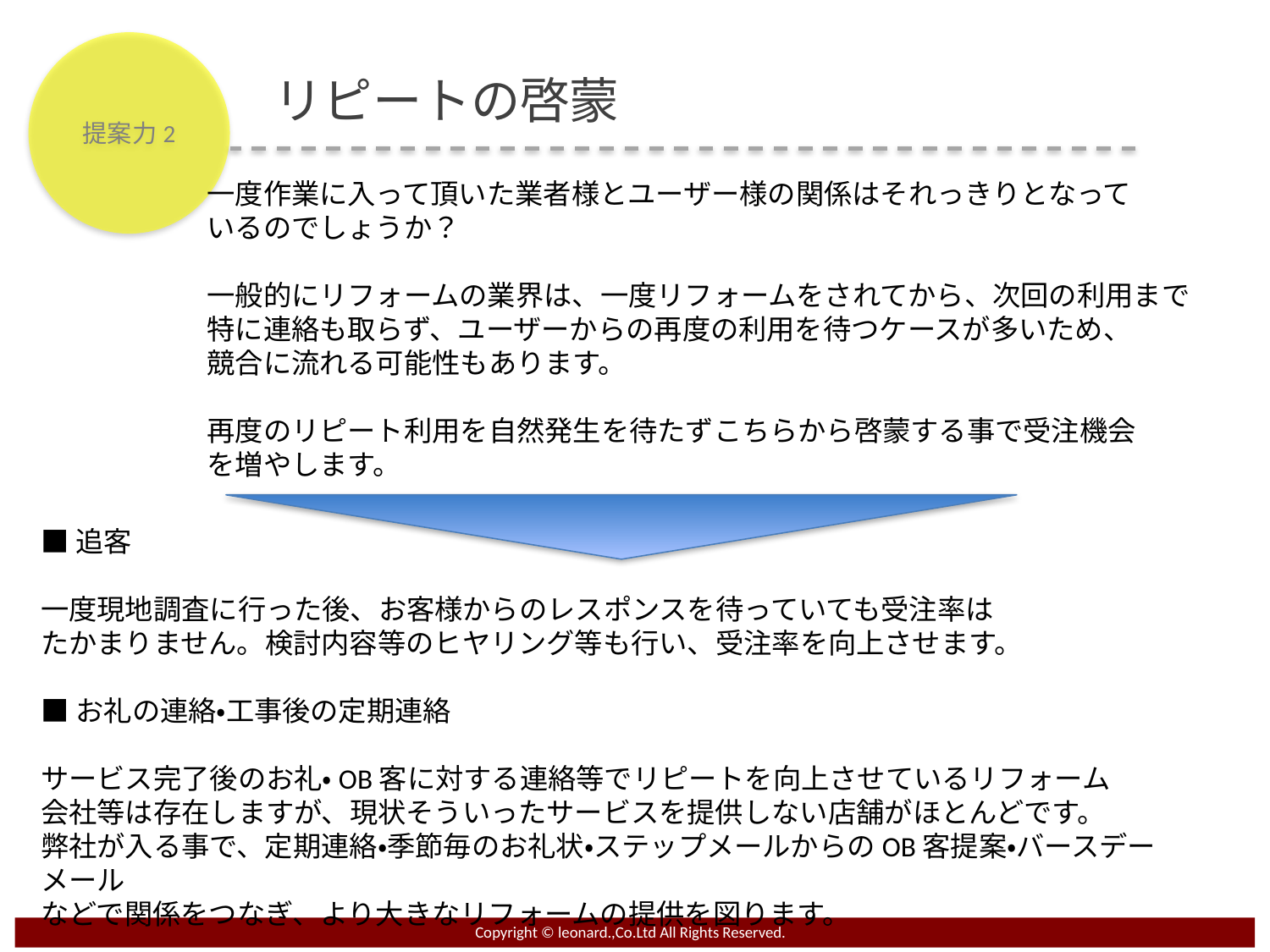

提案力2
リピートの啓蒙
一度作業に入って頂いた業者様とユーザー様の関係はそれっきりとなって
いるのでしょうか？

一般的にリフォームの業界は、一度リフォームをされてから、次回の利用まで
特に連絡も取らず、ユーザーからの再度の利用を待つケースが多いため、
競合に流れる可能性もあります。

再度のリピート利用を自然発生を待たずこちらから啓蒙する事で受注機会
を増やします。

■追客

一度現地調査に行った後、お客様からのレスポンスを待っていても受注率は
たかまりません。検討内容等のヒヤリング等も行い、受注率を向上させます。

■お礼の連絡・工事後の定期連絡

サービス完了後のお礼・OB客に対する連絡等でリピートを向上させているリフォーム
会社等は存在しますが、現状そういったサービスを提供しない店舗がほとんどです。
弊社が入る事で、定期連絡・季節毎のお礼状・ステップメールからのOB客提案・バースデーメール
などで関係をつなぎ、より大きなリフォームの提供を図ります。